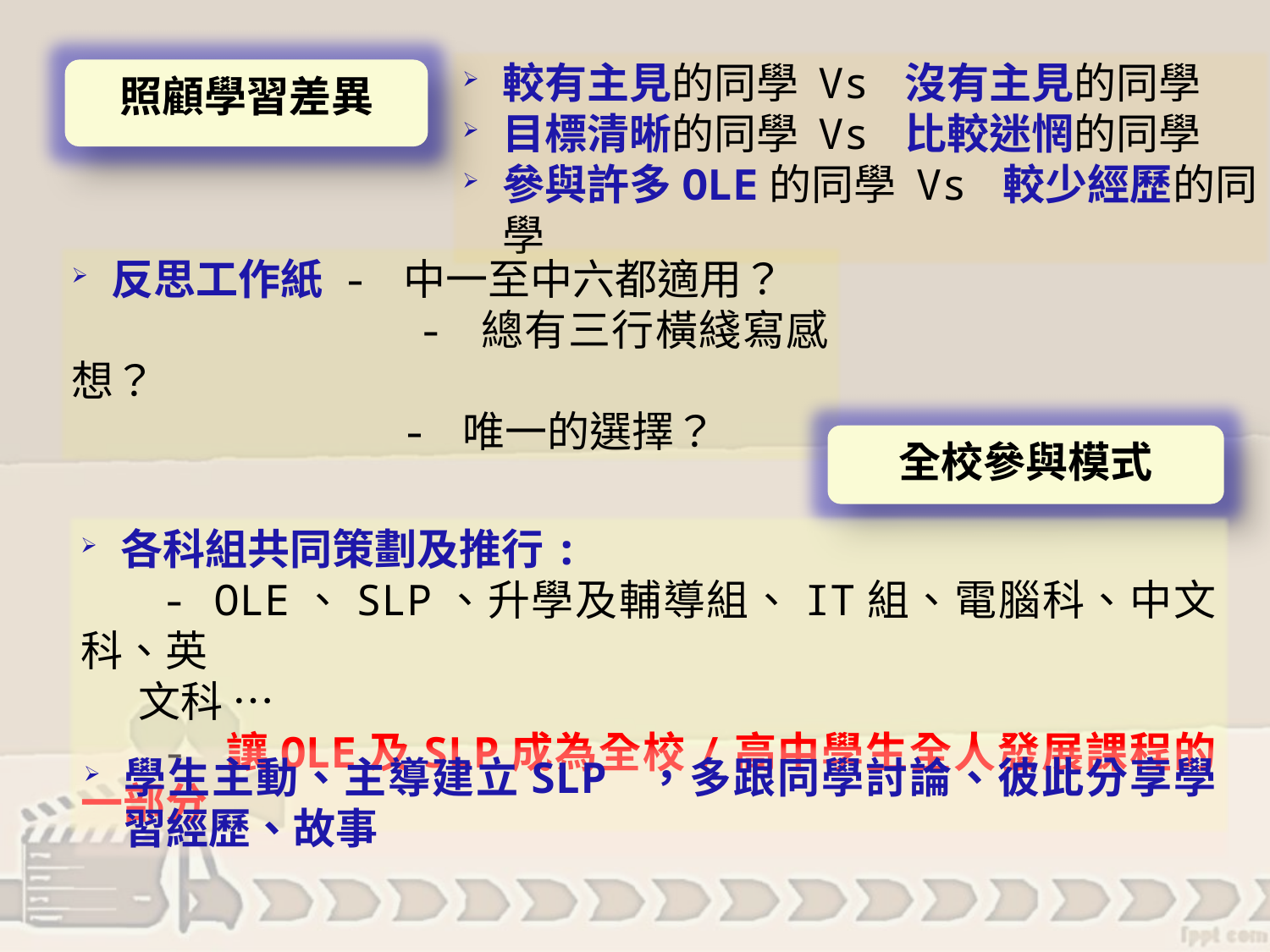

較有主見的同學 Vs 沒有主見的同學
目標清晰的同學 Vs 比較迷惘的同學
參與許多OLE的同學 Vs 較少經歷的同學
照顧學習差異
反思工作紙 - 中一至中六都適用？
             - 總有三行橫綫寫感想？
             - 唯一的選擇？
全校參與模式
各科組共同策劃及推行:
   - OLE、SLP、升學及輔導組、IT組、電腦科、中文科、英
     文科 …
   - 讓OLE及SLP成為全校/高中學生全人發展課程的一部分
學生主動、主導建立SLP ，多跟同學討論、彼此分享學習經歷、故事